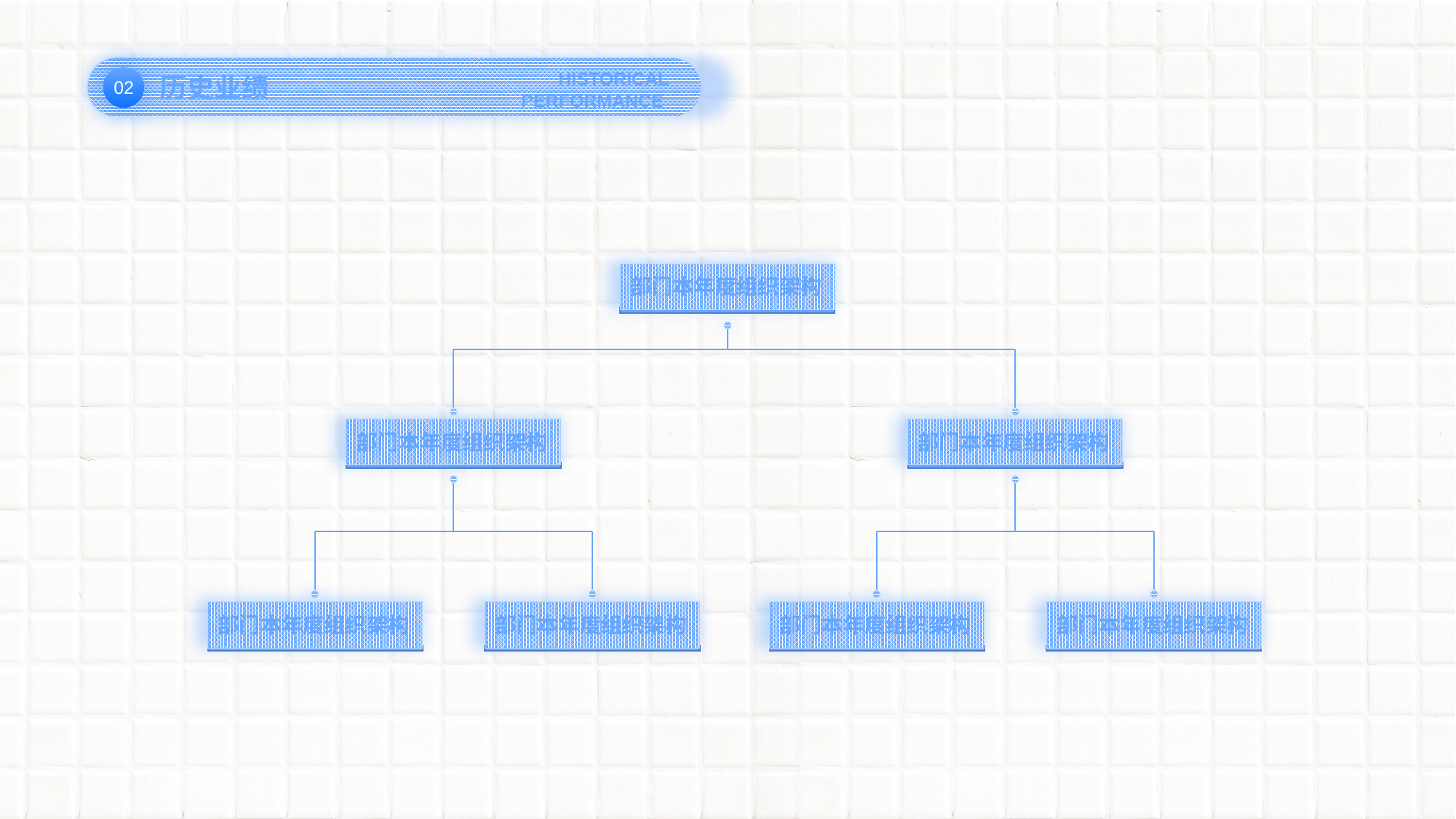

02
历史业绩
HISTORICAL PERFORMANCE
部门本年度组织架构

部门本年度组织架构

部门本年度组织架构

部门本年度组织架构

部门本年度组织架构

部门本年度组织架构

部门本年度组织架构